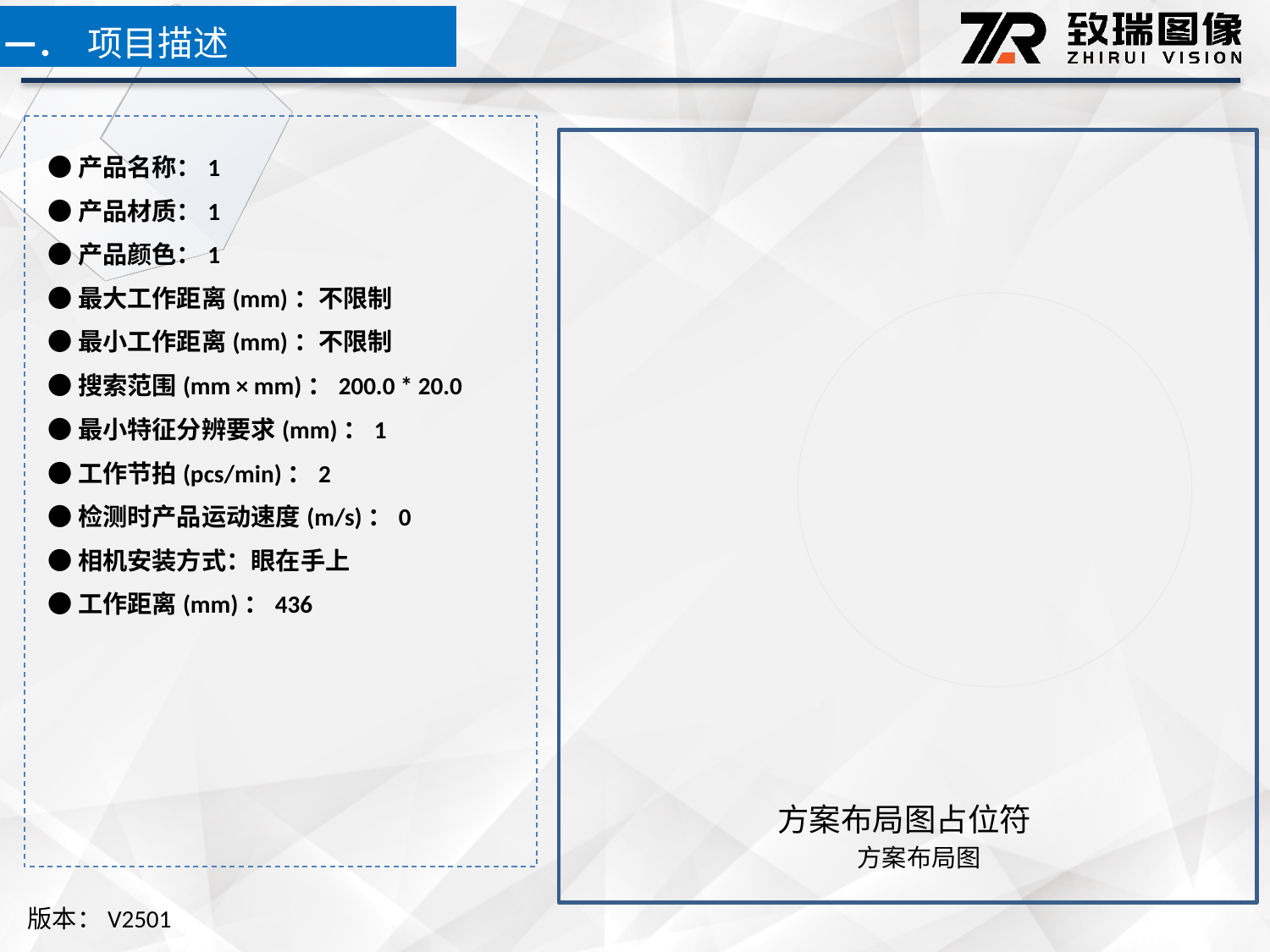

一．
项目描述

●产品名称：1
●产品材质：1
●产品颜色：1
●最大工作距离(mm)：不限制
●最小工作距离(mm)：不限制
●搜索范围(mm × mm)：200.0 * 20.0
●最小特征分辨要求(mm)：1
●工作节拍(pcs/min)：2
●检测时产品运动速度(m/s)：0
●相机安装方式：眼在手上
●工作距离(mm)：436

方案布局图占位符
方案布局图